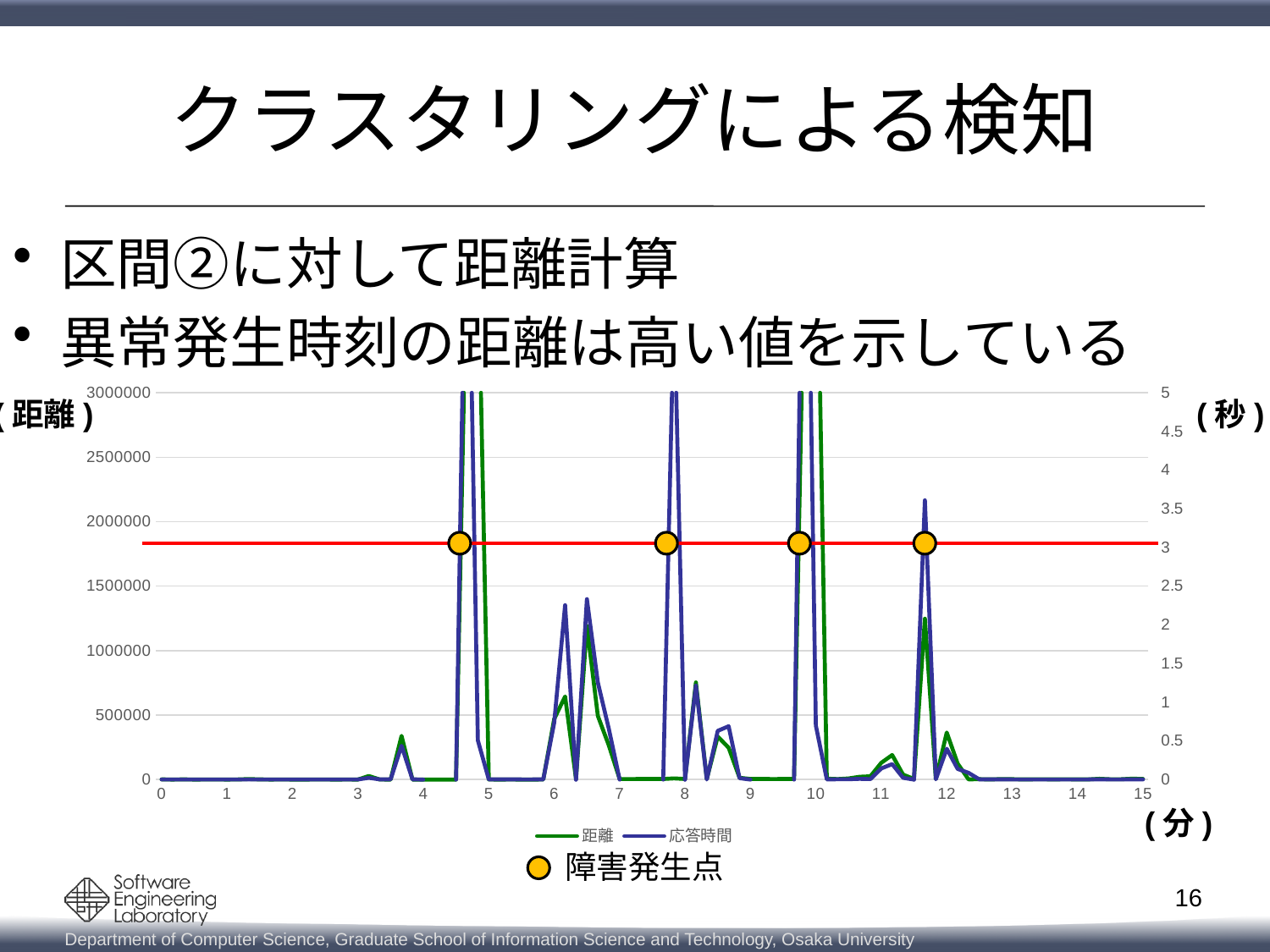

# クラスタリングによる検知
区間②に対して距離計算
異常発生時刻の距離は高い値を示している

### Chart

| Category | 距離 | 応答時間 |
|---|---|---|
| 0 | 1447.929 | 0.001633 |
|  | 142.343 | 0.001646 |
|  | 1417.926 | 0.001799 |
|  | 96.085 | 0.001622 |
|  | 422.399 | 0.001522 |
|  | 788.573 | 0.001544 |
| 1 | 97.06200000000001 | 0.001629 |
|  | 914.8309999999998 | 0.001629 |
|  | 3924.795 | 0.001786 |
|  | 1264.821 | 0.001747 |
|  | 335.105 | 0.001587 |
|  | 795.206 | 0.001559 |
| 2 | 98.869 | 0.00076 |
|  | 92.787 | 0.001537 |
|  | 701.8159999999998 | 0.001641 |
|  | 736.999 | 0.001502 |
|  | 98.17099999999998 | 0.000709 |
|  | 394.9139999999998 | 0.00154 |
| 3 | 318.6 | 0.001654 |
|  | 27718.009 | 0.022447 |
|  | 467.7459999999999 | 0.002204 |
|  | 256.7839999999998 | 0.003434 |
|  | 338907.174 | 0.436769 |
|  | 146.144 | 0.003062 |
| 4 | 97.145 | -1e-06 |
|  | 98.197 | -1e-06 |
|  | 98.06 | -1e-06 |
|  | 97.838 | -1e-06 |
|  | 4176852.695 | 8.581547 |
|  | 4176736.284 | 0.506726 |
| 5 | 405.389 | 0.001763 |
|  | 270.934 | 0.002086 |
|  | 475.113 | 0.001983 |
|  | 371.0219999999998 | 0.001814 |
|  | 122.793 | 0.001872 |
|  | 492.325 | 0.001974 |
| 6 | 470091.902 | 0.734576 |
|  | 644377.5889999998 | 2.254604 |
|  | 5241.203 | -1e-06 |
|  | 1190727.362 | 2.332854999999998 |
|  | 494089.526 | 1.254648 |
|  | 266538.336 | 0.660654 |
| 7 | 4007.477 | -1e-06 |
|  | 4160.412 | -1e-06 |
|  | 4264.39 | -1e-06 |
|  | 4406.614 | -1e-06 |
|  | 4556.051 | -1e-06 |
|  | 9031.093 | 6.210287 |
| 8 | 4446.868 | -1e-06 |
|  | 753240.8 | 1.215456 |
|  | 4398.477999999998 | 0.000838 |
|  | 334260.964 | 0.629119 |
|  | 246517.816 | 0.68976 |
|  | 13680.972 | 0.018413 |
| 9 | 4774.209 | -1e-06 |
|  | 4988.326 | -1e-06 |
|  | 4167.331 | -1e-06 |
|  | 4568.896 | -1e-06 |
|  | 4899.281 | -1e-06 |
|  | 4311017.896 | 9.977622 |
| 10 | 4885571.991 | 0.697679 |
|  | 6990.063 | 0.002617 |
|  | 3847.683 | 0.003318 |
|  | 8812.203999999996 | 0.004232 |
|  | 21551.378 | 0.009165 |
|  | 25222.92 | 0.006051 |
| 11 | 130054.946 | 0.143401 |
|  | 190545.328 | 0.20007 |
|  | 38175.913 | 0.023102 |
|  | 4317.414 | -1e-06 |
|  | 1247745.962 | 3.610475 |
|  | 4489.327 | 0.003509 |
| 12 | 364823.3709999999 | 0.397942 |
|  | 124220.293 | 0.137752 |
|  | 1263.174 | 0.086557 |
|  | 3077.563 | 0.001865 |
|  | 964.8669999999996 | 0.002615 |
|  | 3859.069 | 0.00202 |
| 13 | 3054.797 | 0.001724 |
|  | 1316.276 | 0.001693 |
|  | 2321.834 | 0.0019 |
|  | 2315.982 | 0.001789 |
|  | 1632.618 | 0.001613 |
|  | 2515.493 | 0.001787 |
| 14 | 1208.788 | 0.001738 |
|  | 1246.852 | 0.00155 |
|  | 5935.634 | 0.002585 |
|  | 2209.51 | 0.0018 |
|  | 2404.915 | 0.001798 |
|  | 6613.054 | 0.001942 |
| 15 | 4745.427000000001 | 0.001978 |
(距離)
(秒)

(分)
障害発生点

16